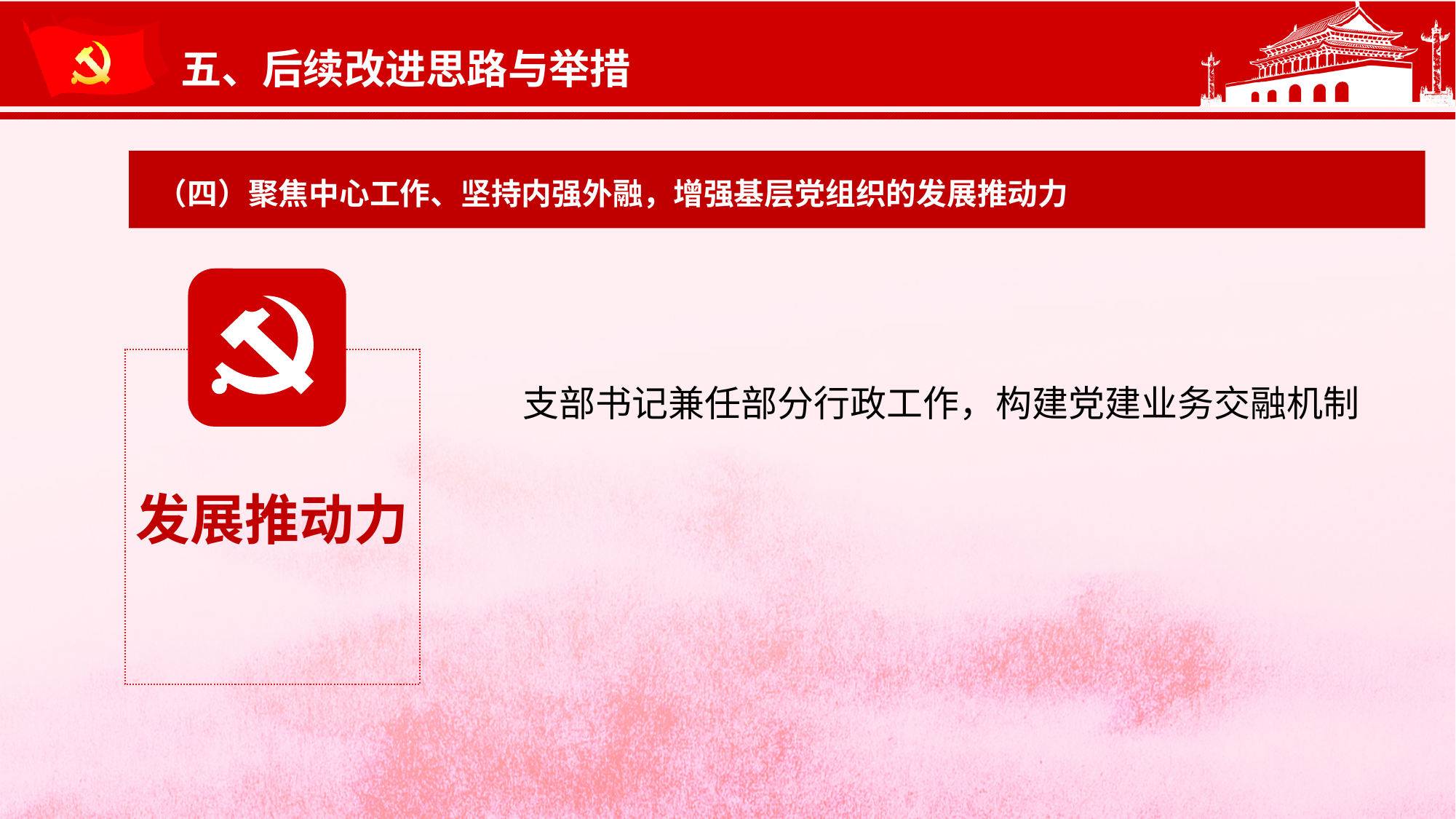

五、后续改进思路与举措

（四）聚焦中心工作、坚持内强外融，增强基层党组织的发展推动力

         支部书记兼任部分行政工作，构建党建业务交融机制

发展推动力